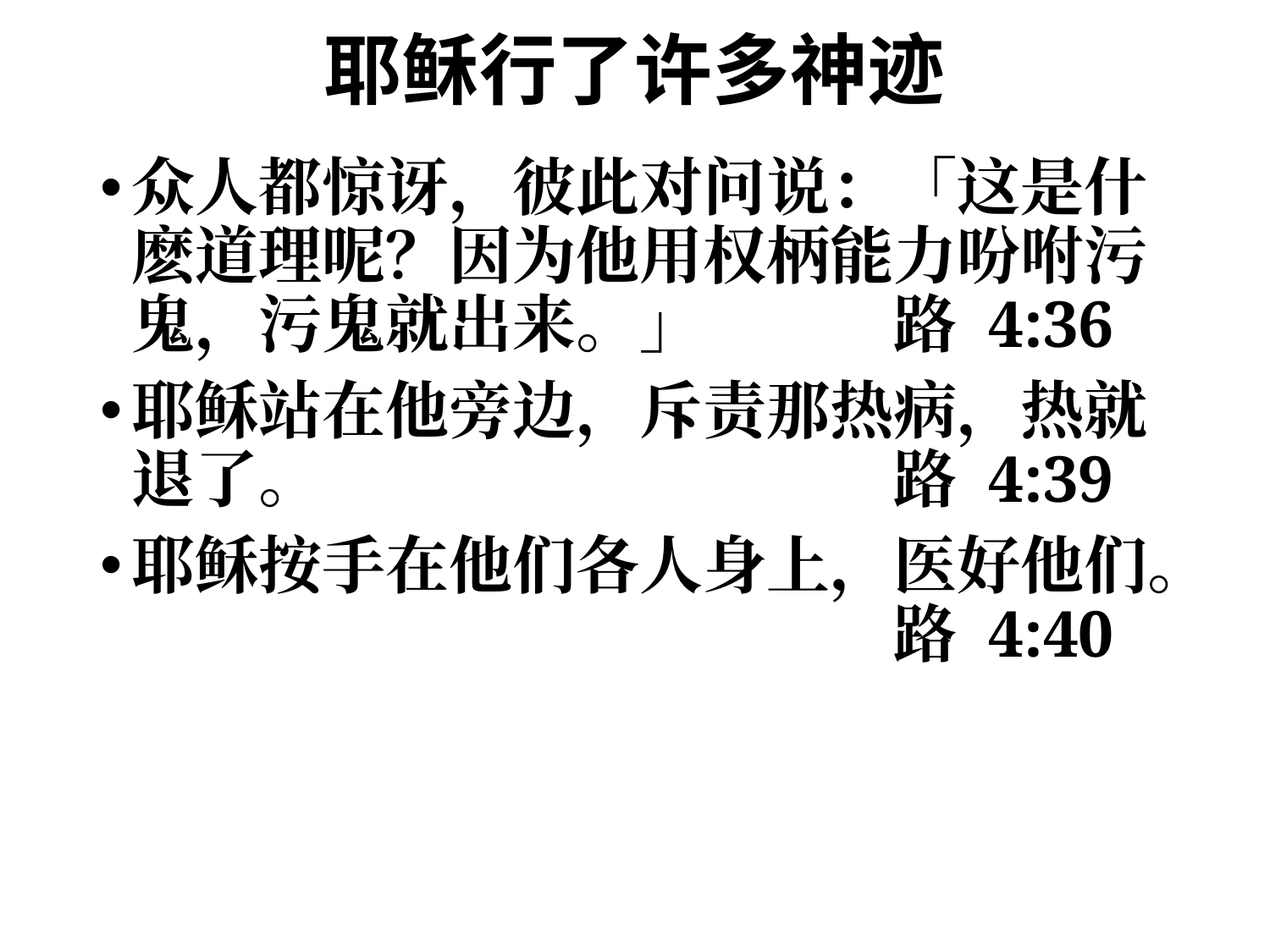

# 耶稣行了许多神迹
众人都惊讶，彼此对问说：「这是什麽道理呢？因为他用权柄能力吩咐污鬼，污鬼就出来。」		路 4:36
耶稣站在他旁边，斥责那热病，热就退了。					路 4:39
耶稣按手在他们各人身上，医好他们。						路 4:40